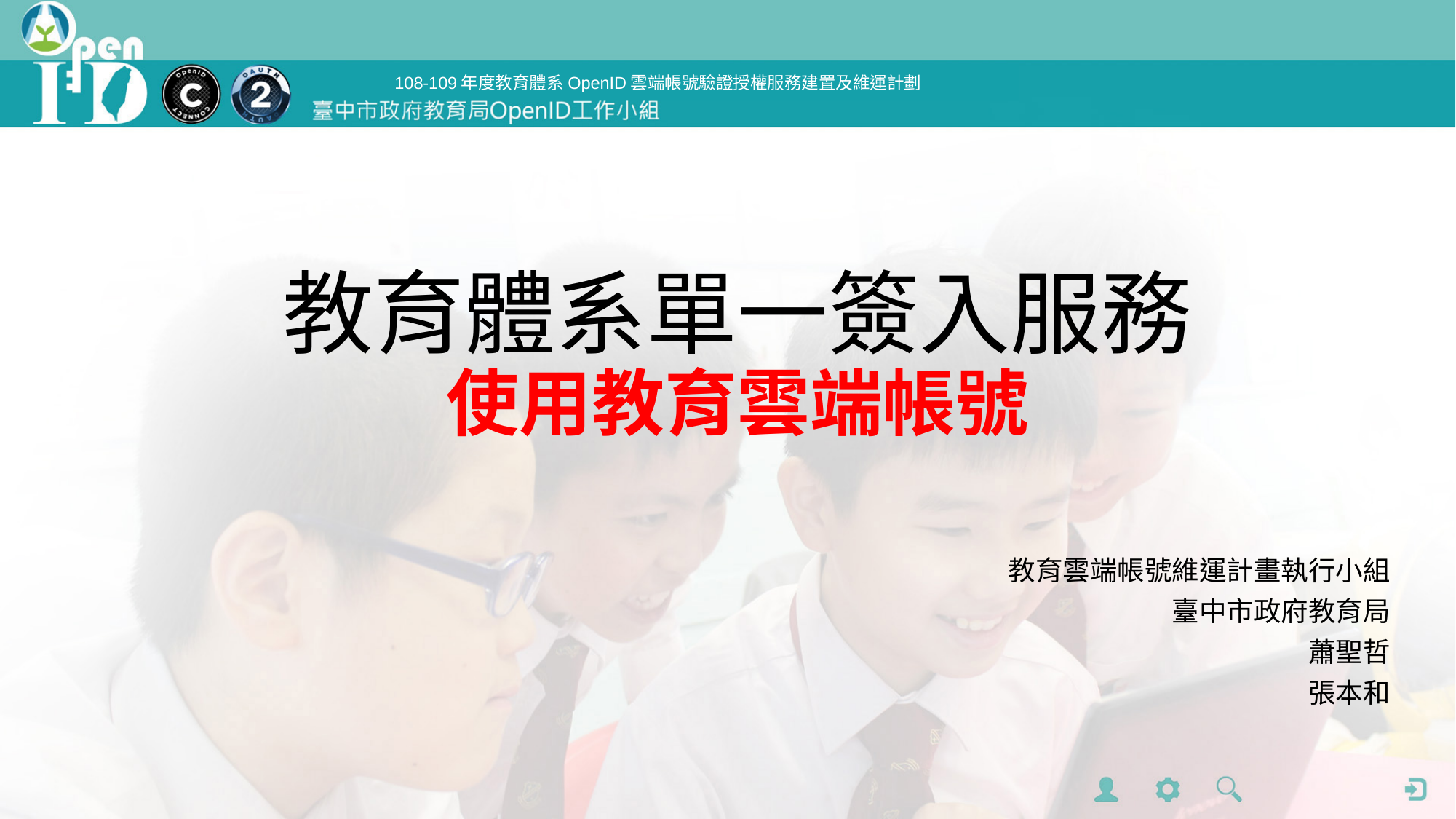

# 教育體系單一簽入服務 使用教育雲端帳號
教育雲端帳號維運計畫執行小組
臺中市政府教育局
蕭聖哲
張本和